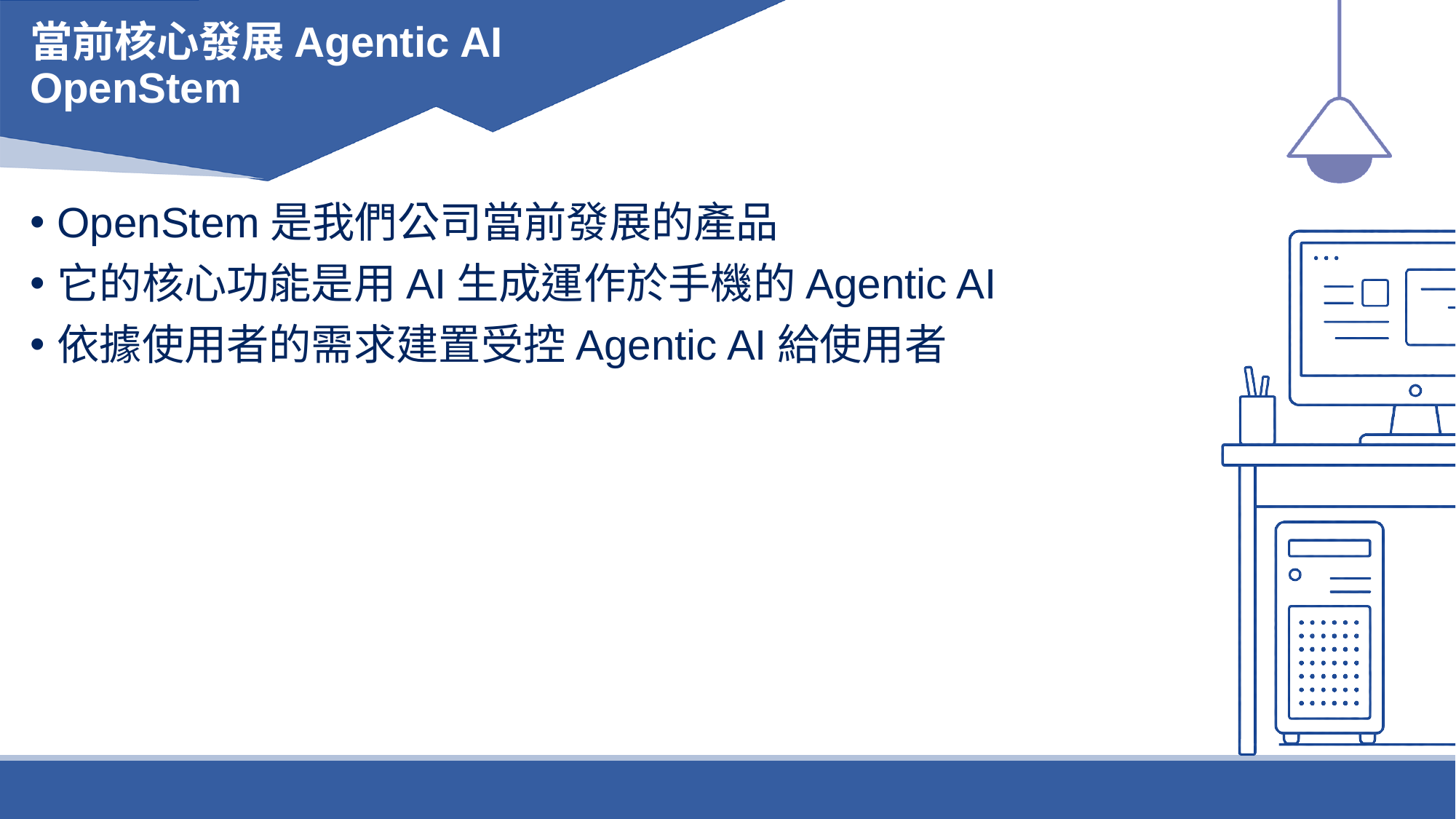

# 當前核心發展Agentic AI OpenStem
OpenStem是我們公司當前發展的產品
它的核心功能是用AI生成運作於手機的Agentic AI
依據使用者的需求建置受控Agentic AI給使用者